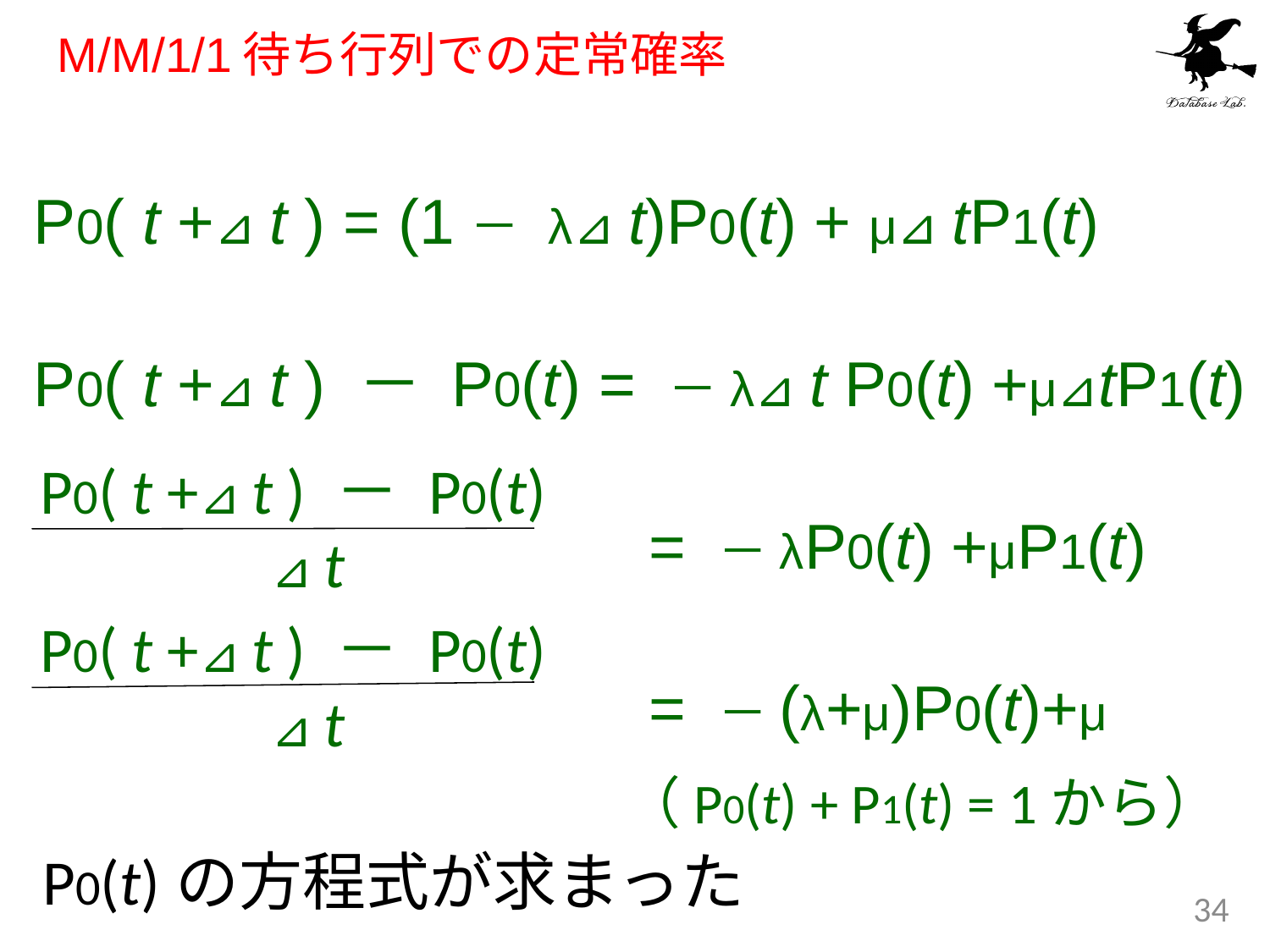

# M/M/1/1待ち行列での定常確率
P0( t +⊿ t ) = (1－ λ⊿ t)P0(t) + μ⊿ tP1(t)
P0( t +⊿ t ) － P0(t) = －λ⊿ t P0(t) +μ⊿tP1(t)
                                   = －λP0(t) +μP1(t)
                                   = －(λ+μ)P0(t)+μ
P0( t +⊿ t ) － P0(t)
⊿ t

P0( t +⊿ t ) － P0(t)
⊿ t

（P0(t) + P1(t) = 1から）
P0(t)の方程式が求まった
34